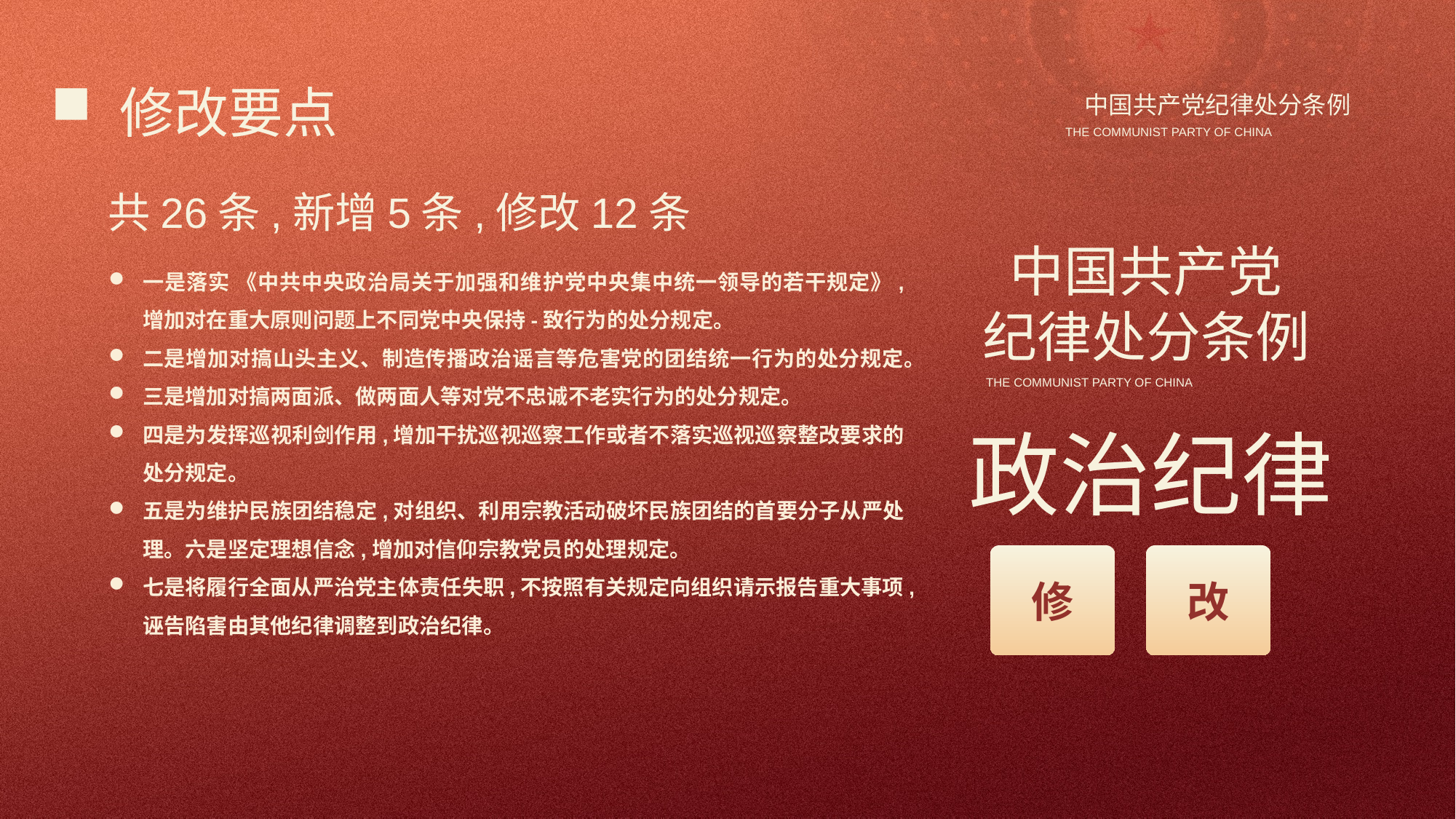

修改要点
中国共产党纪律处分条例
THE COMMUNIST PARTY OF CHINA
共26条,新增5条,修改12条
中国共产党
纪律处分条例
THE COMMUNIST PARTY OF CHINA
一是落实 《中共中央政治局关于加强和维护党中央集中统一领导的若干规定》, 增加对在重大原则问题上不同党中央保持-致行为的处分规定。
二是增加对搞山头主义、制造传播政治谣言等危害党的团结统一行为的处分规定。
三是增加对搞两面派、做两面人等对党不忠诚不老实行为的处分规定。
四是为发挥巡视利剑作用,增加干扰巡视巡察工作或者不落实巡视巡察整改要求的处分规定。
五是为维护民族团结稳定,对组织、利用宗教活动破坏民族团结的首要分子从严处理。六是坚定理想信念,增加对信仰宗教党员的处理规定。
七是将履行全面从严治党主体责任失职,不按照有关规定向组织请示报告重大事项,诬告陷害由其他纪律调整到政治纪律。
政治纪律
改
修